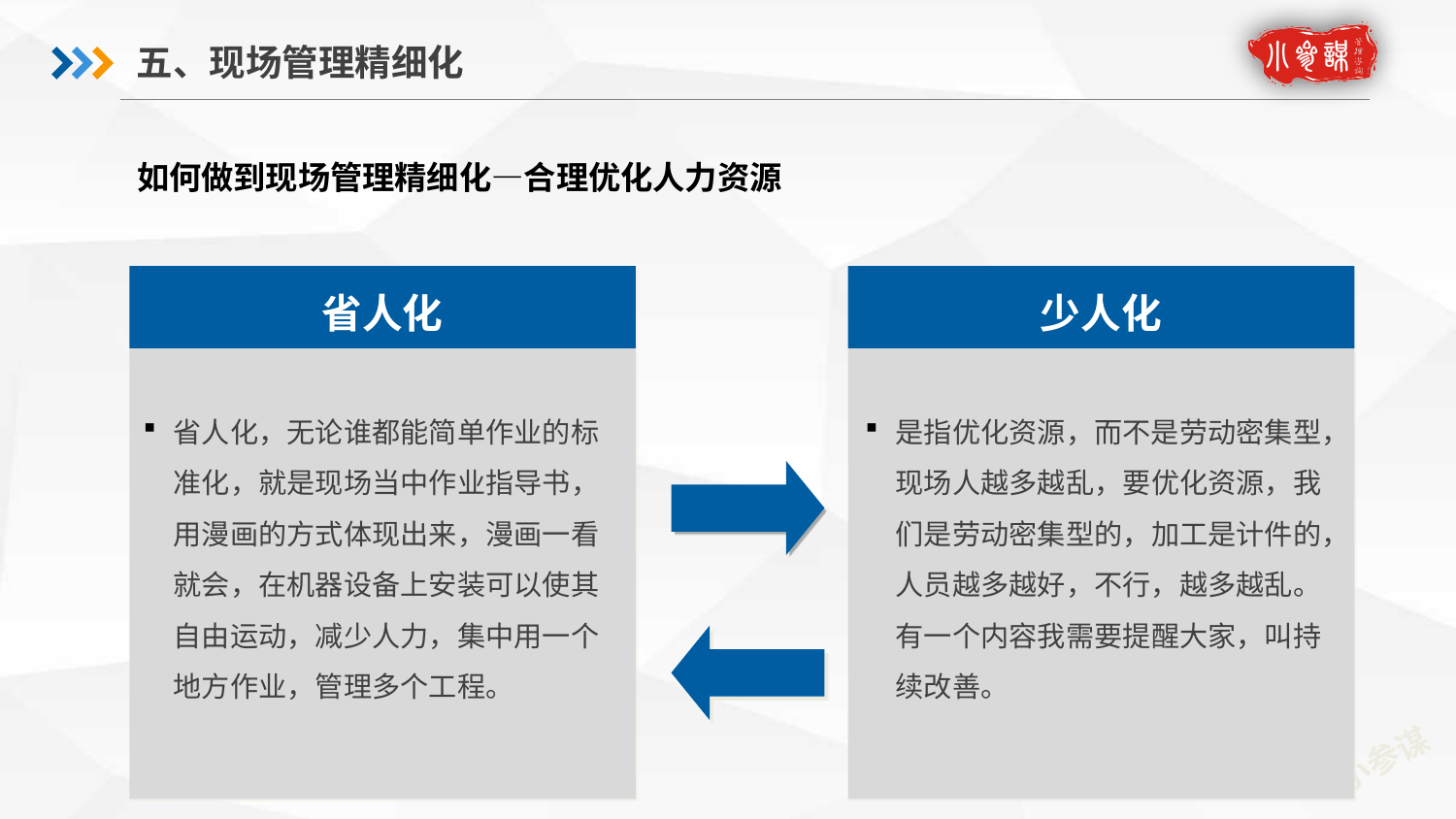

五、现场管理精细化
如何做到现场管理精细化—合理优化人力资源
省人化
少人化

省人化，无论谁都能简单作业的标准化，就是现场当中作业指导书，用漫画的方式体现出来，漫画一看就会，在机器设备上安装可以使其自由运动，减少人力，集中用一个地方作业，管理多个工程。
是指优化资源，而不是劳动密集型，现场人越多越乱，要优化资源，我们是劳动密集型的，加工是计件的，人员越多越好，不行，越多越乱。有一个内容我需要提醒大家，叫持续改善。